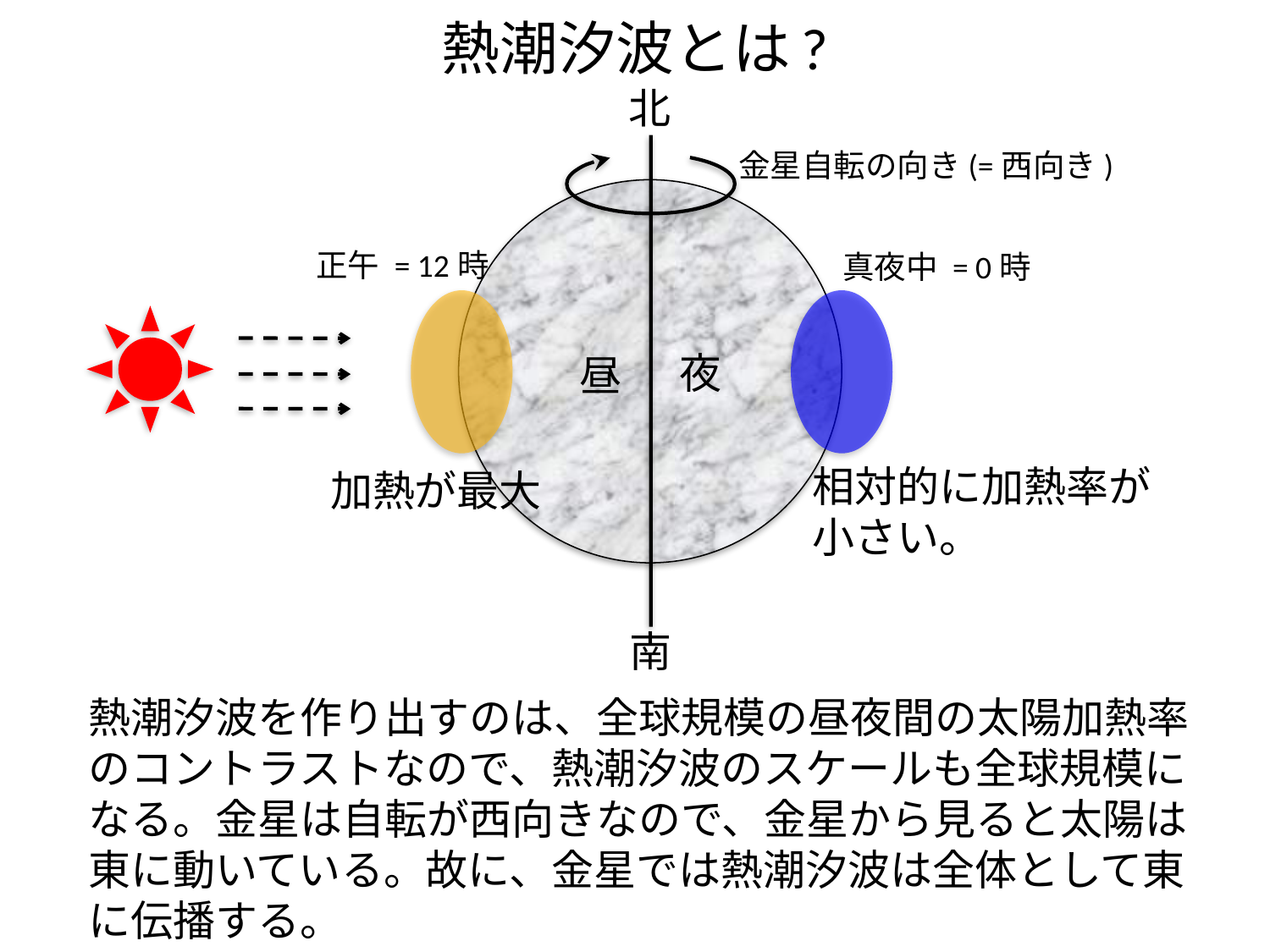

# 熱潮汐波とは?
北

金星自転の向き(=西向き)

正午 = 12時
真夜中 = 0時

夜
昼
相対的に加熱率が
小さい。
加熱が最大
南
熱潮汐波を作り出すのは、全球規模の昼夜間の太陽加熱率のコントラストなので、熱潮汐波のスケールも全球規模になる。金星は自転が西向きなので、金星から見ると太陽は東に動いている。故に、金星では熱潮汐波は全体として東に伝播する。